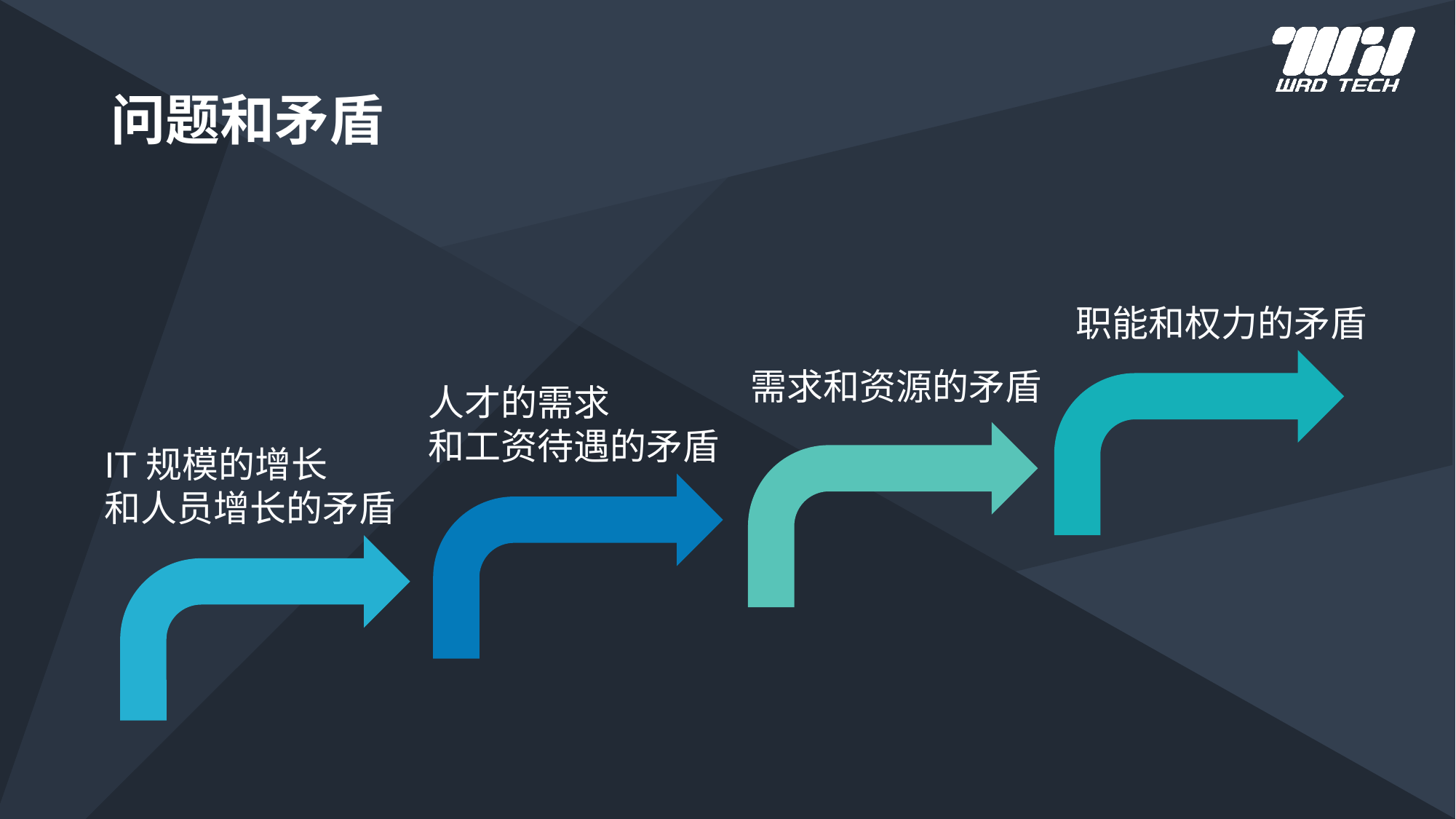

# 问题和矛盾
职能和权力的矛盾

需求和资源的矛盾
人才的需求
和工资待遇的矛盾

IT规模的增长
和人员增长的矛盾